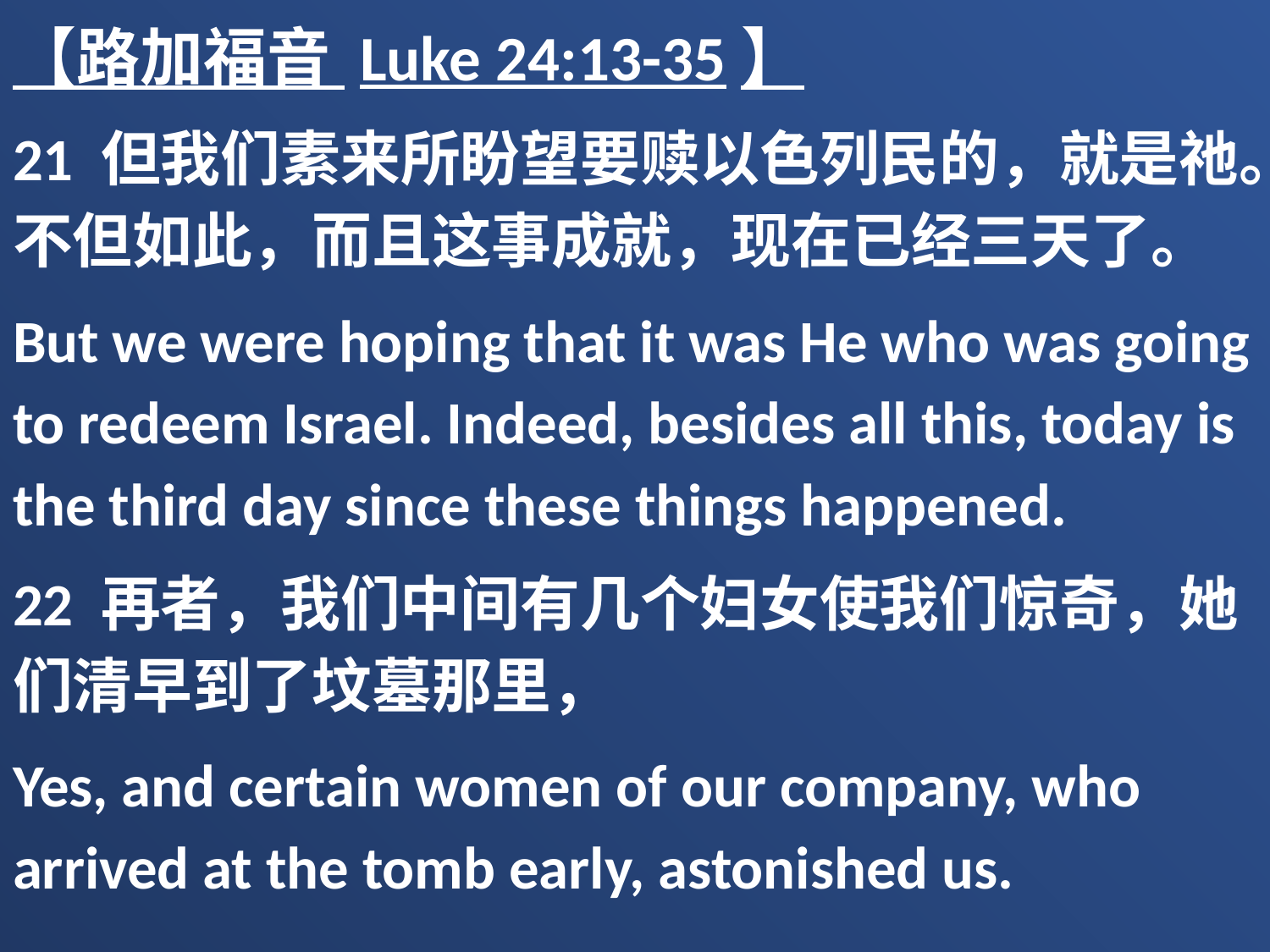

【路加福音 Luke 24:13-35】
21 但我们素来所盼望要赎以色列民的，就是祂。不但如此，而且这事成就，现在已经三天了。
But we were hoping that it was He who was going to redeem Israel. Indeed, besides all this, today is the third day since these things happened.
22 再者，我们中间有几个妇女使我们惊奇，她们清早到了坟墓那里，
Yes, and certain women of our company, who arrived at the tomb early, astonished us.